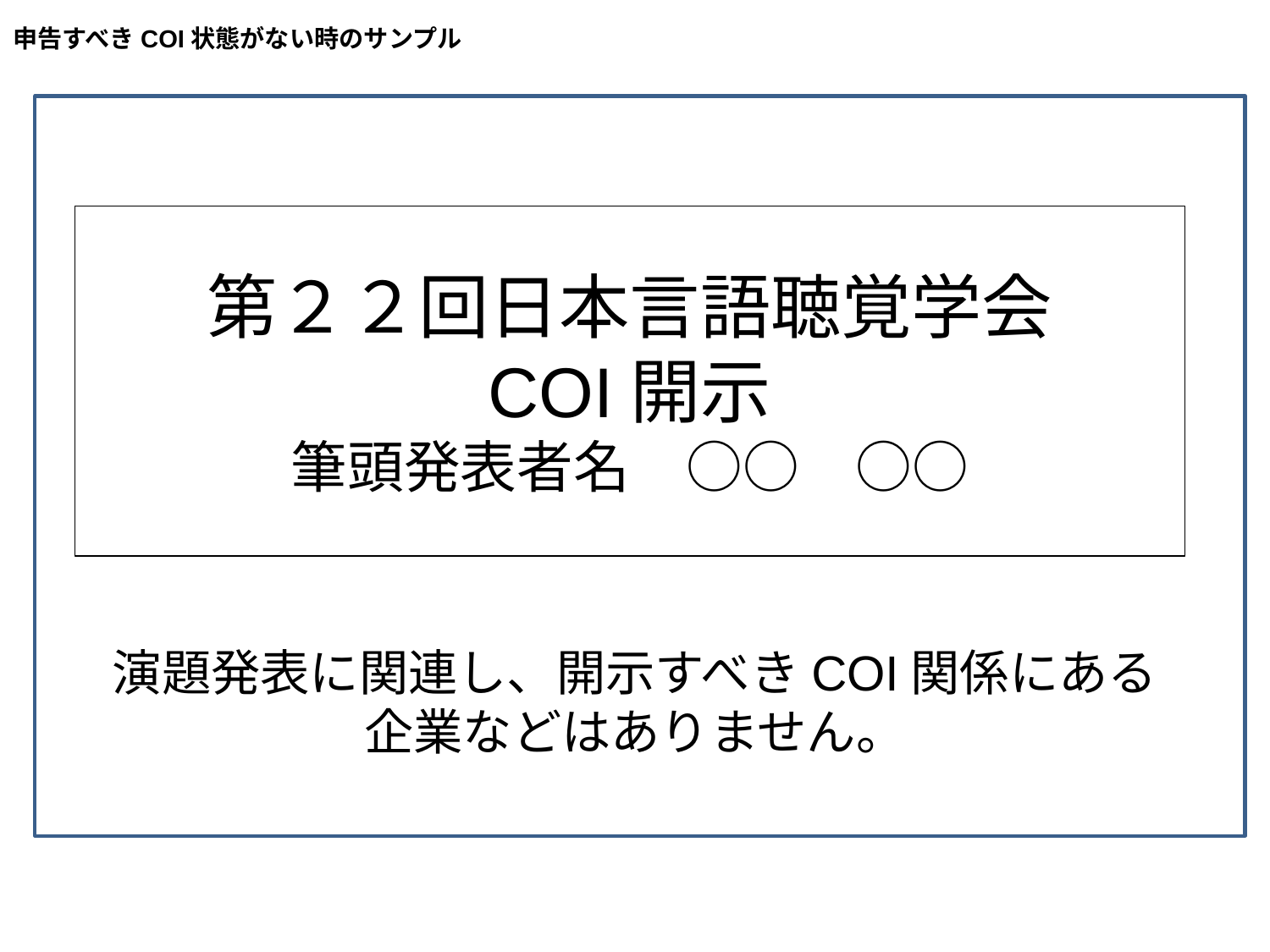

申告すべきCOI状態がない時のサンプル

第２２回日本言語聴覚学会
COI開示
筆頭発表者名　○○　○○
演題発表に関連し、開示すべきCOI関係にある
企業などはありません。